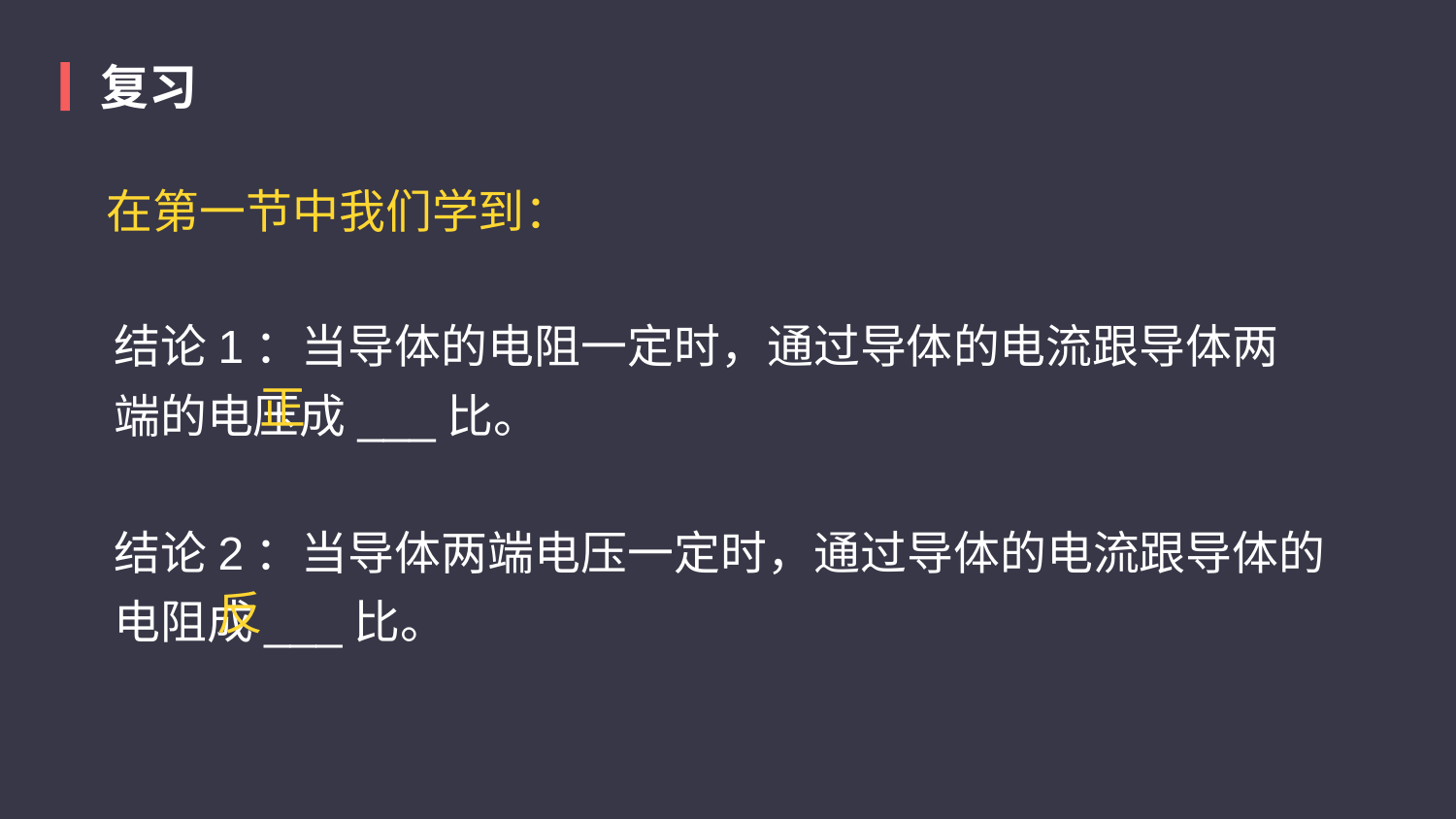

复习

在第一节中我们学到：
结论1：当导体的电阻一定时，通过导体的电流跟导体两端的电压成___比。
正
结论2：当导体两端电压一定时，通过导体的电流跟导体的电阻成___比。
反